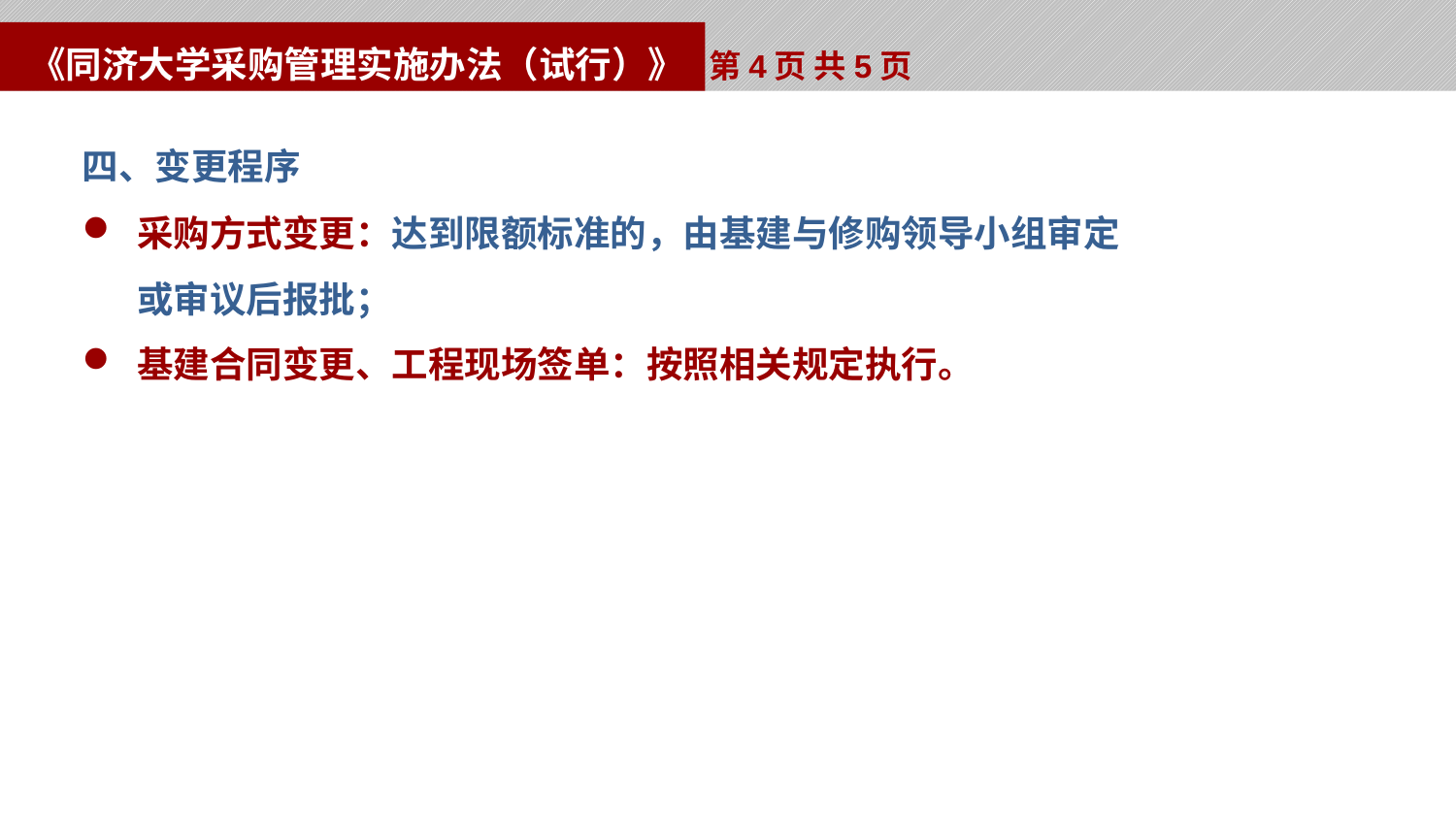

《同济大学采购管理实施办法（试行）》
第4页 共5页
四、变更程序
采购方式变更：达到限额标准的，由基建与修购领导小组审定或审议后报批；
基建合同变更、工程现场签单：按照相关规定执行。